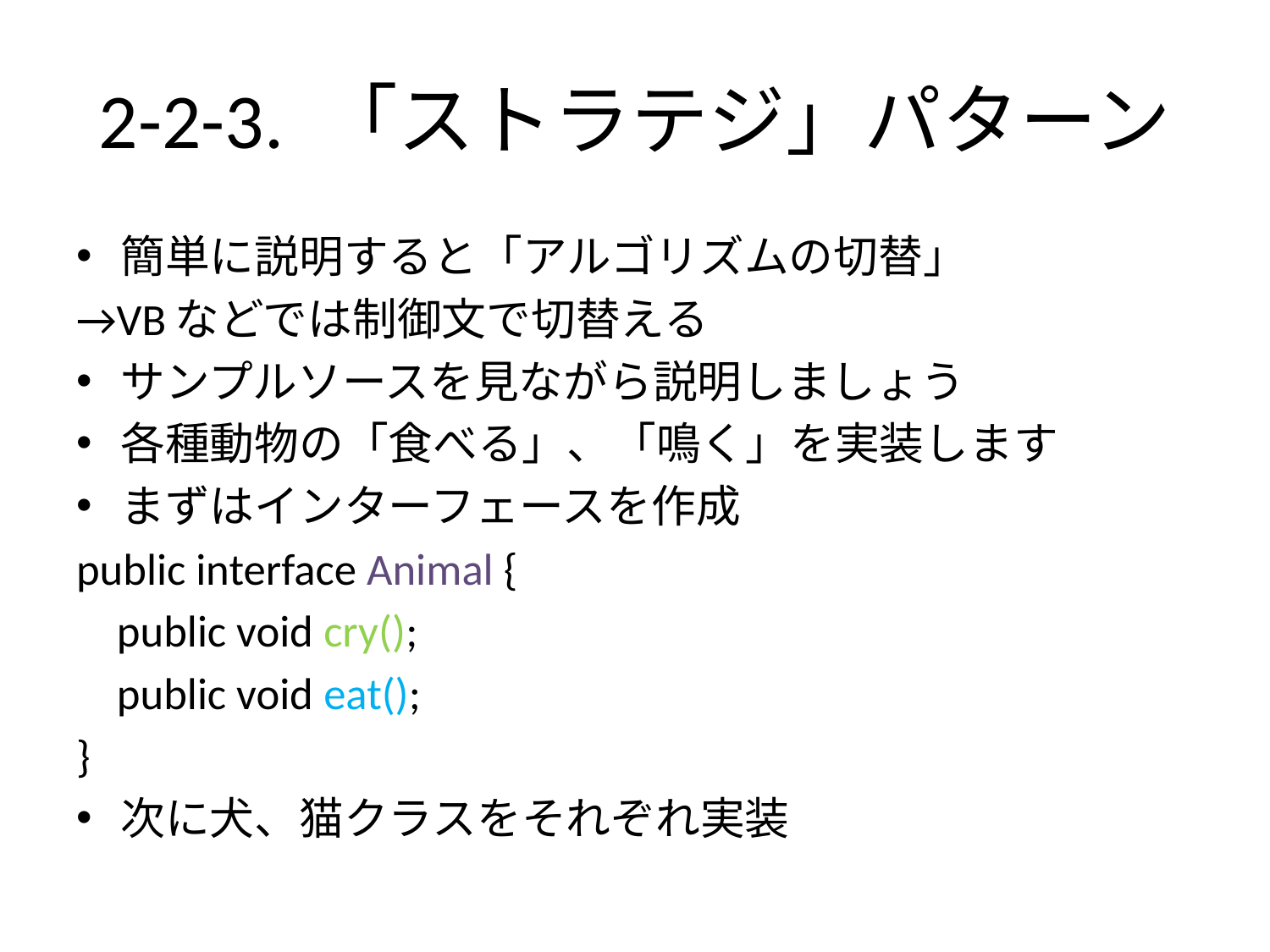

# 2-2-3. 「ストラテジ」パターン
簡単に説明すると「アルゴリズムの切替」
→VBなどでは制御文で切替える
サンプルソースを見ながら説明しましょう
各種動物の「食べる」、「鳴く」を実装します
まずはインターフェースを作成
public interface Animal {
    public void cry();
    public void eat();
}
次に犬、猫クラスをそれぞれ実装